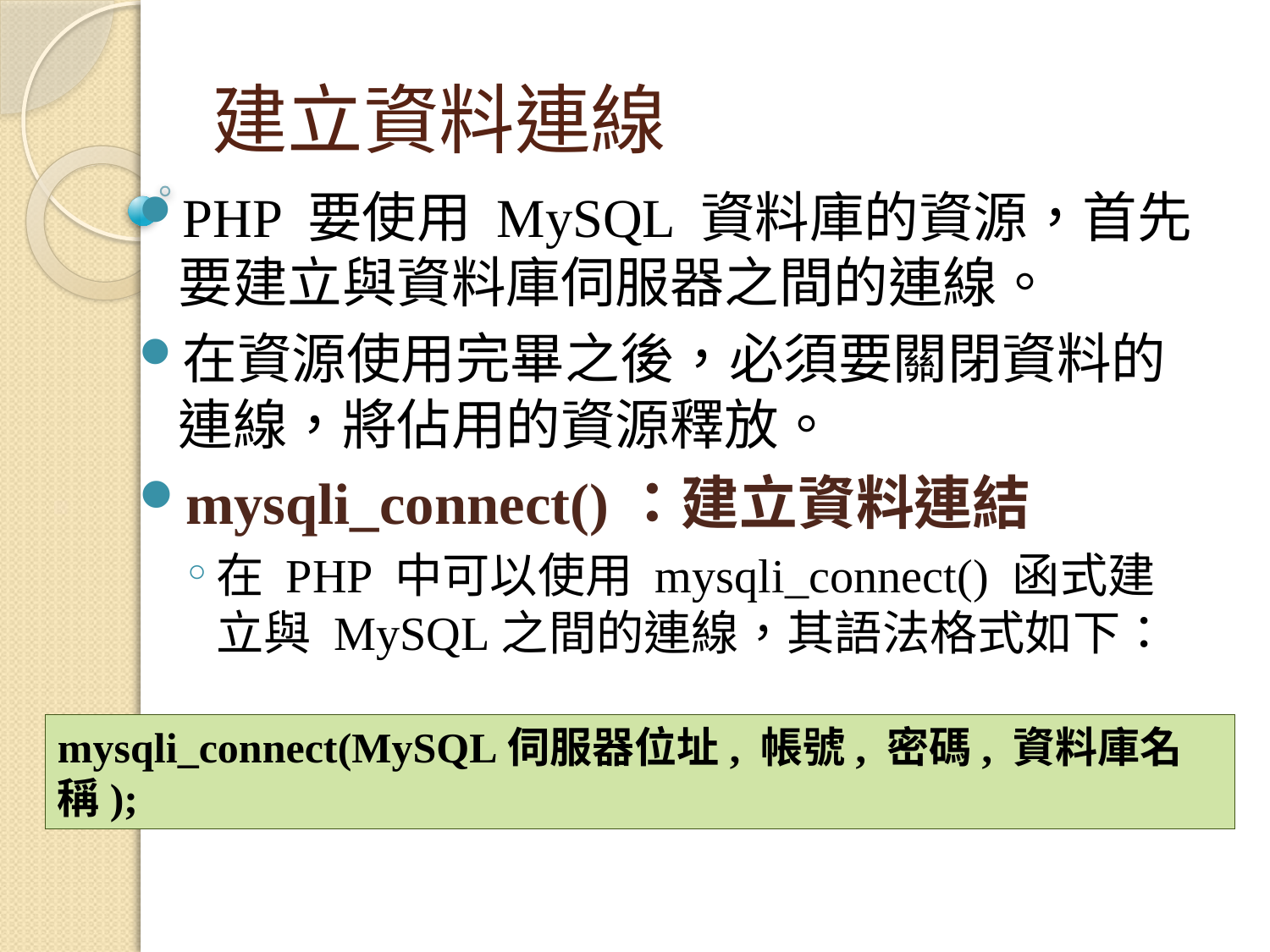

建立資料連線
PHP 要使用 MySQL 資料庫的資源，首先要建立與資料庫伺服器之間的連線。
在資源使用完畢之後，必須要關閉資料的連線，將佔用的資源釋放。
mysqli_connect()：建立資料連結
在 PHP 中可以使用 mysqli_connect() 函式建立與 MySQL之間的連線，其語法格式如下：

mysqli_connect(MySQL伺服器位址, 帳號, 密碼, 資料庫名稱);